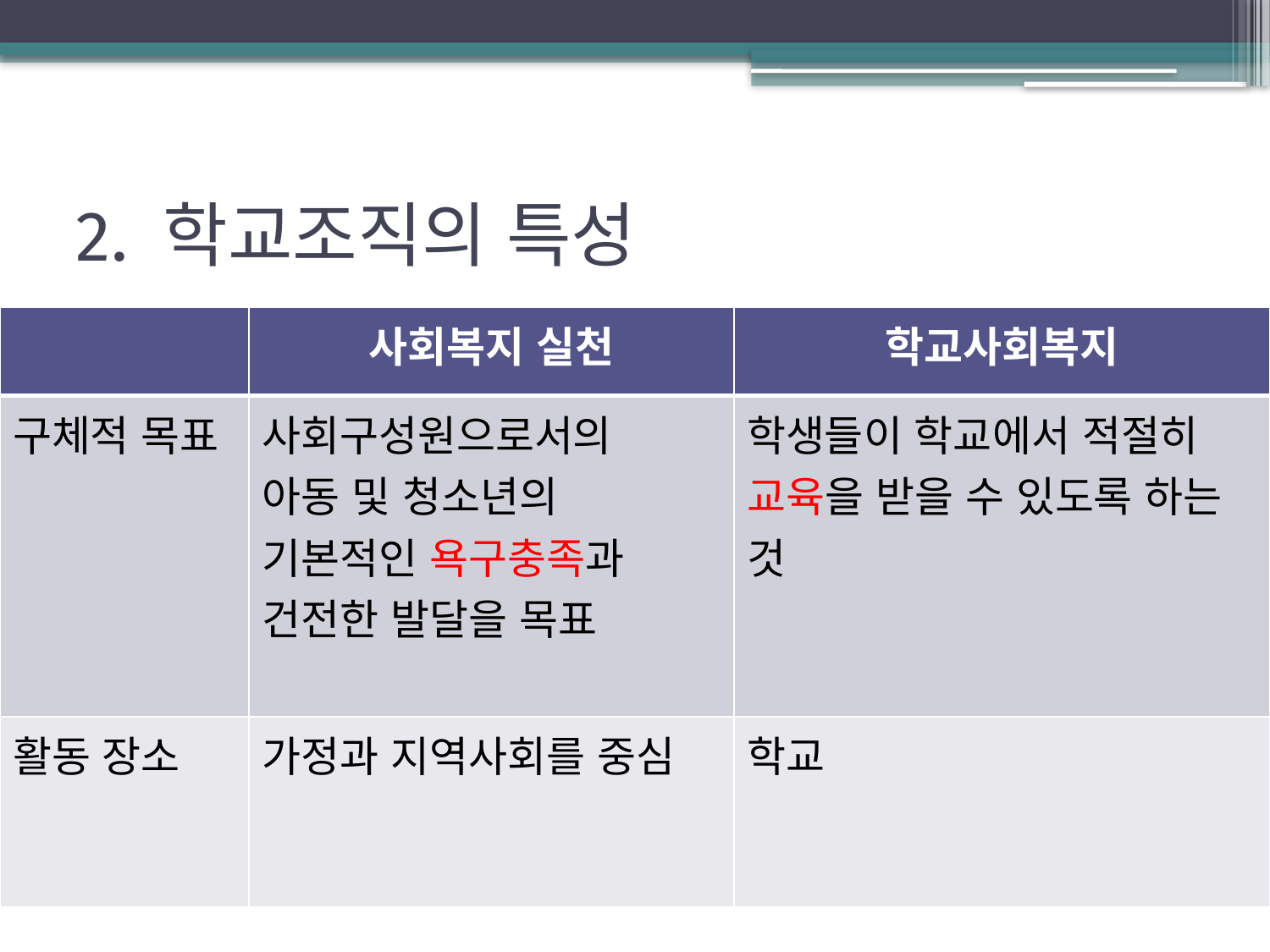

# 2. 학교조직의 특성
|  | 사회복지 실천 | 학교사회복지 |
| --- | --- | --- |
| 구체적 목표 | 사회구성원으로서의 아동 및 청소년의 기본적인 욕구충족과 건전한 발달을 목표 | 학생들이 학교에서 적절히 교육을 받을 수 있도록 하는 것 |
| 활동 장소 | 가정과 지역사회를 중심 | 학교 |